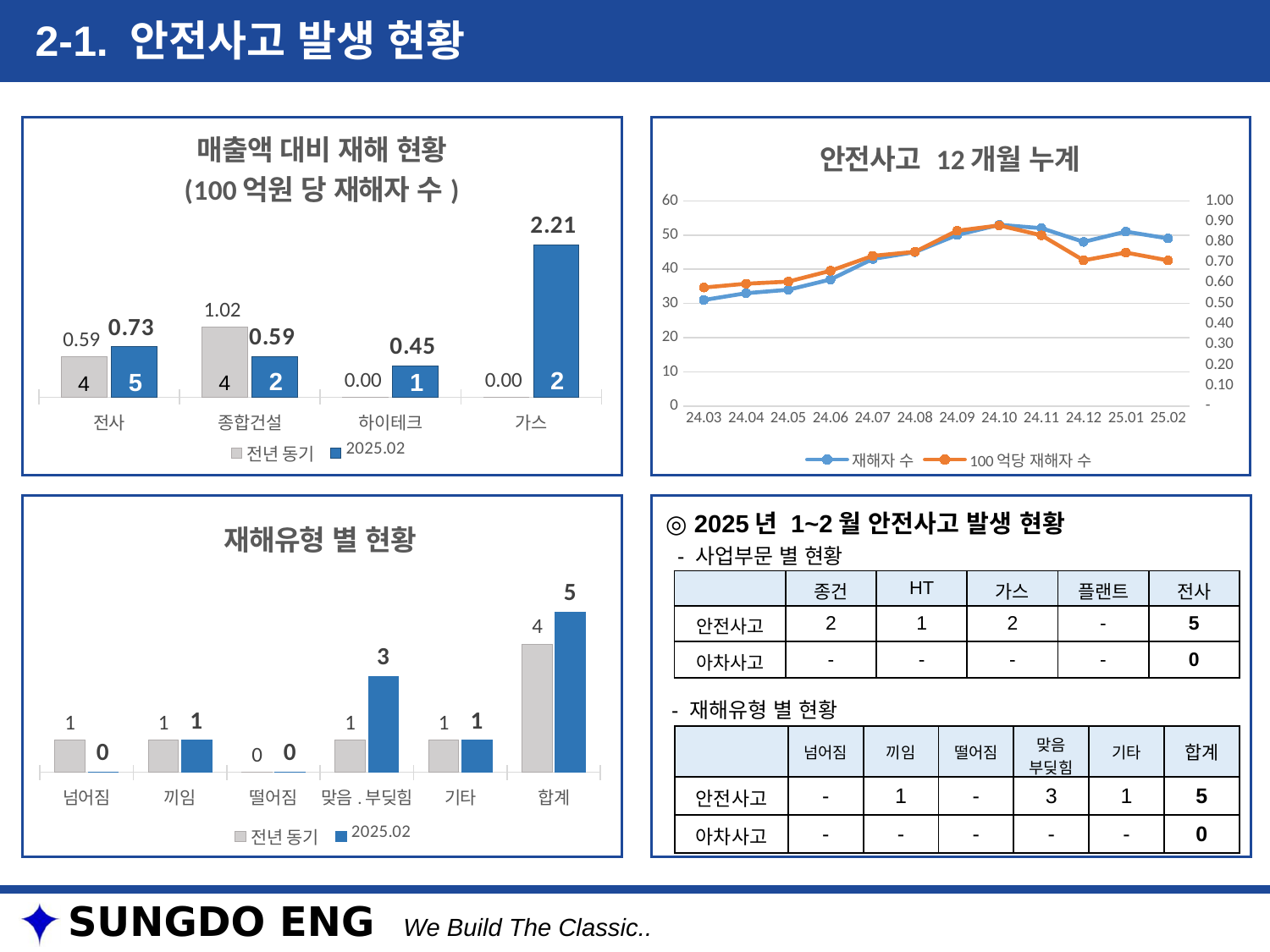

2-1. 안전사고 발생 현황

### Chart: 안전사고 12개월 누계

| Category | 재해자 수 | 100억당 재해자 수 |
|---|---|---|
| 24.03 | 31.0 | 0.5775289439852737 |
| 24.04 | 33.0 | 0.5962295438860161 |
| 24.05 | 34.0 | 0.6063799119808865 |
| 24.06 | 37.0 | 0.6593465493760108 |
| 24.07 | 43.0 | 0.7319088503558975 |
| 24.08 | 45.0 | 0.7514292953973247 |
| 24.09 | 50.0 | 0.8543559947769049 |
| 24.10 | 53.0 | 0.8800339891965004 |
| 24.11 | 52.0 | 0.8319520572997936 |
| 24.12 | 48.0 | 0.7099807864272735 |
| 25.01 | 51.0 | 0.7479865987361902 |
| 25.02 | 49.0 | 0.7096185205165997 |

### Chart: 매출액 대비 재해 현황
(100억원 당 재해자 수)

| Category | 전년 동기 | 2025.02 |
|---|---|---|
| 전사 | 0.5916735384767933 | 0.7313321191400308 |
| 종합건설 | 1.02205631772538 | 0.5894474107892526 |
| 하이테크 | 0.0 | 0.45274140774980687 |
| 가스 | 0.0 | 2.2142314617233074 |
2
2
5
1
4
4
◎ 2025년 1~2월 안전사고 발생 현황
  - 사업부문 별 현황

 - 재해유형 별 현황

### Chart: 재해유형 별 현황

| Category | 전년 동기 | 2025.02 |
|---|---|---|
| 넘어짐 | 1.0 | 0.0 |
| 끼임 | 1.0 | 1.0 |
| 떨어짐 | 0.0 | 0.0 |
| 맞음.부딪힘 | 1.0 | 3.0 |
| 기타 | 1.0 | 1.0 |
| 합계 | 4.0 | 5.0 |
|  | 종건 | HT | 가스 | 플랜트 | 전사 |
| --- | --- | --- | --- | --- | --- |
| 안전사고 | 2 | 1 | 2 | - | 5 |
| 아차사고 | - | - | - | - | 0 |
|  | 넘어짐 | 끼임 | 떨어짐 | 맞음 부딪힘 | 기타 | 합계 |
| --- | --- | --- | --- | --- | --- | --- |
| 안전사고 | - | 1 | - | 3 | 1 | 5 |
| 아차사고 | - | - | - | - | - | 0 |